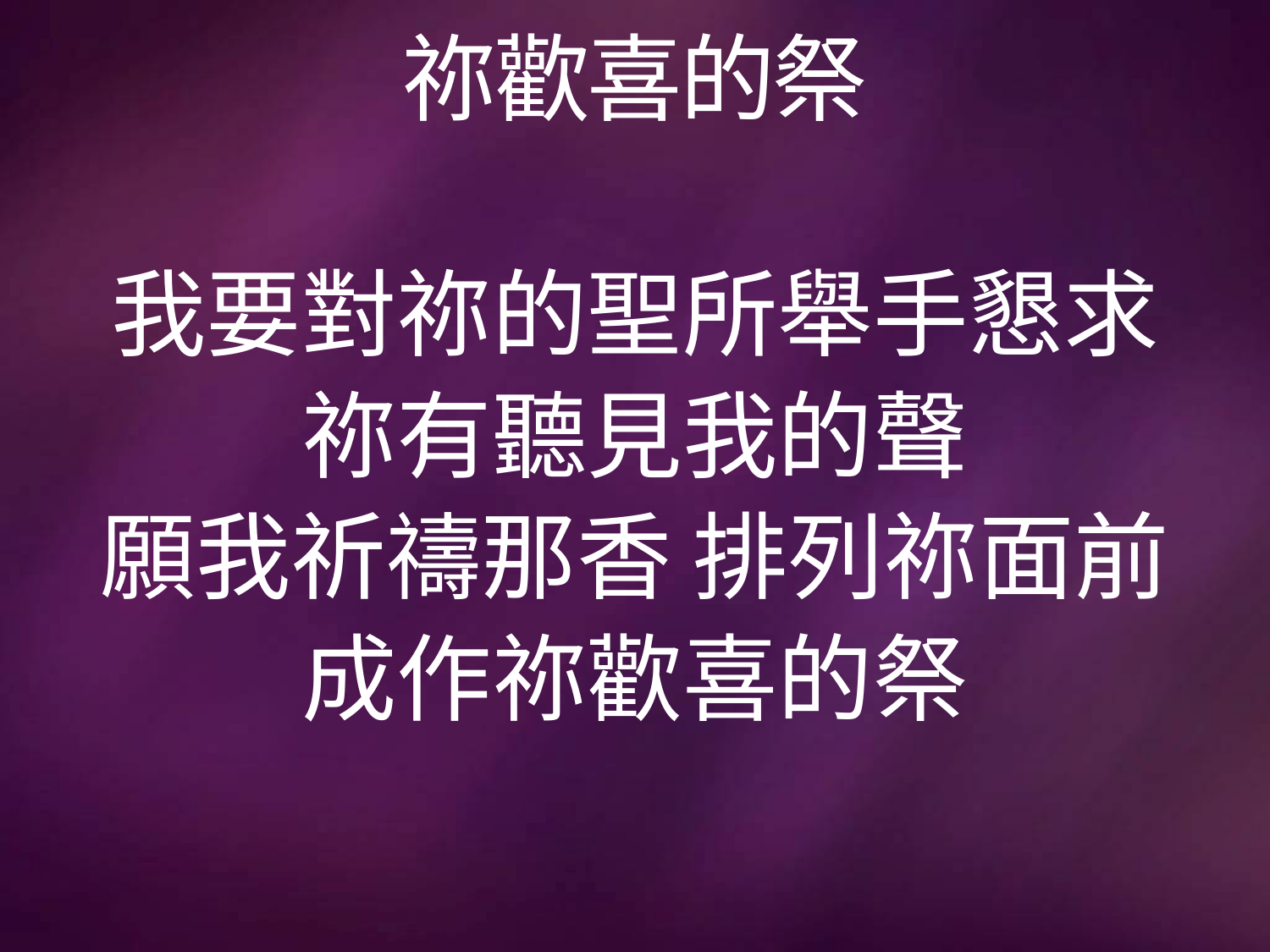

# 祢歡喜的祭
我要對祢的聖所舉手懇求
祢有聽見我的聲
願我祈禱那香 排列祢面前
成作祢歡喜的祭